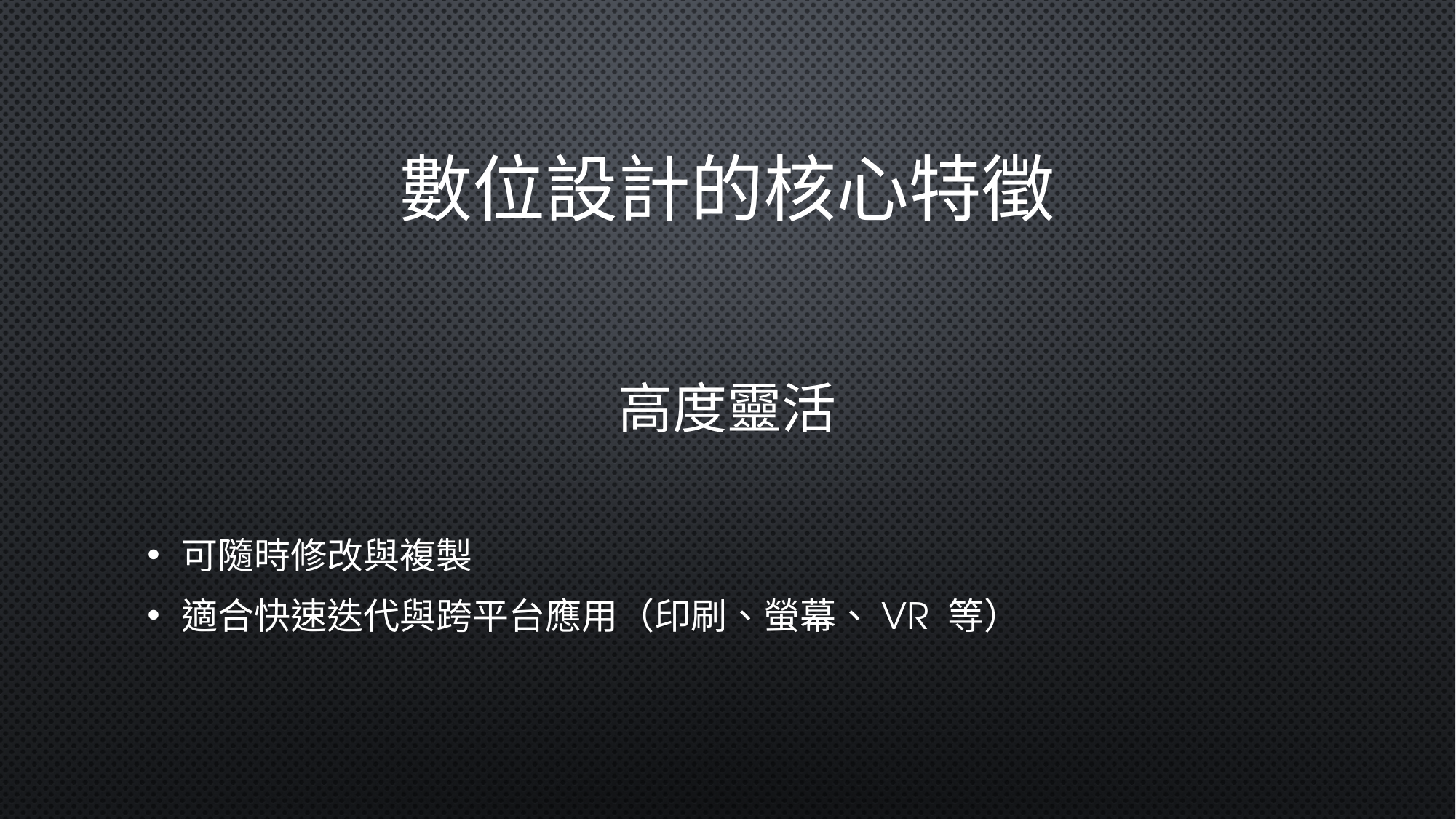

# 數位設計的核心特徵
高度靈活

可隨時修改與複製
適合快速迭代與跨平台應用（印刷、螢幕、VR 等）